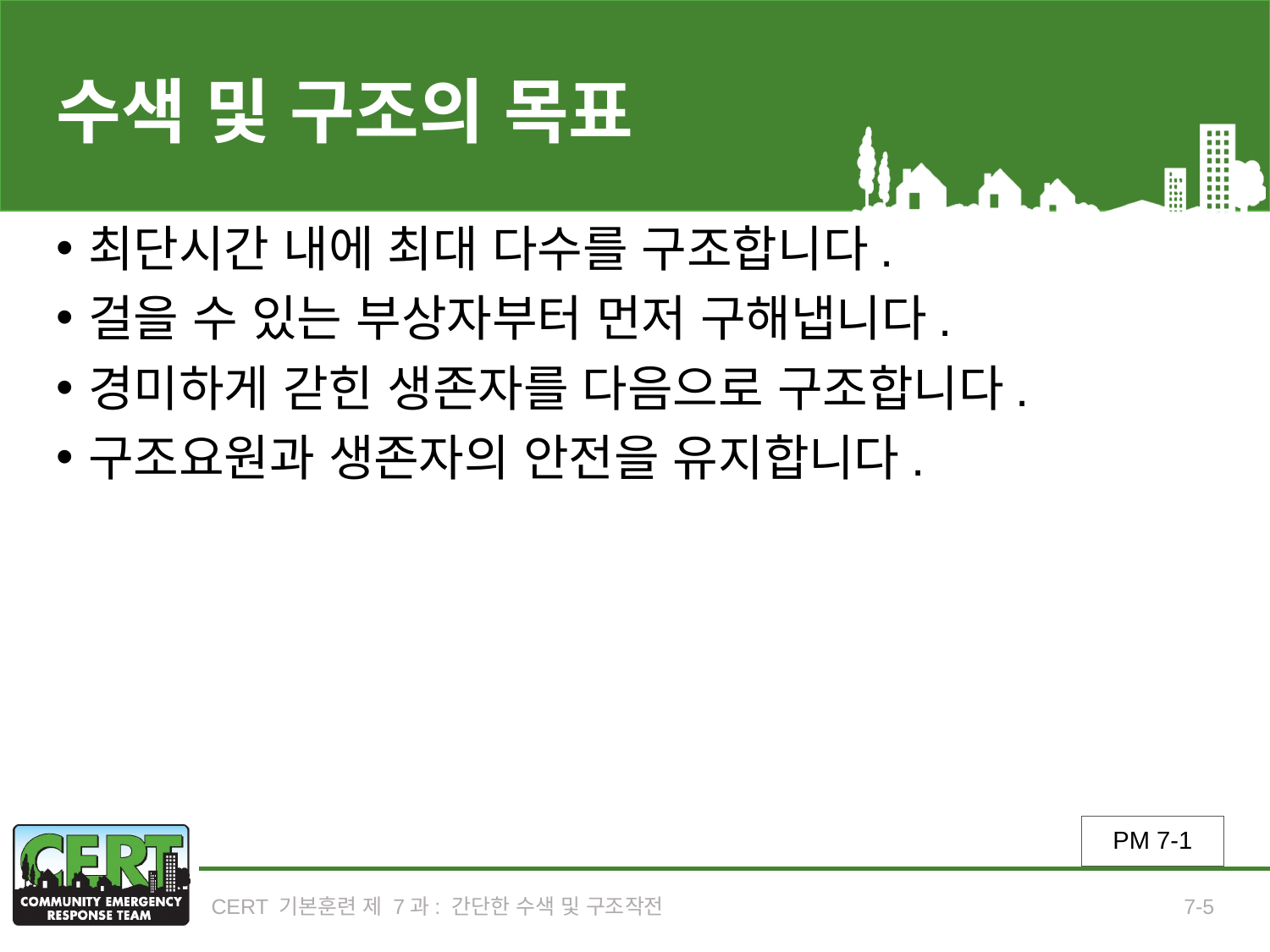

# 수색 및 구조의 목표
최단시간 내에 최대 다수를 구조합니다.
걸을 수 있는 부상자부터 먼저 구해냅니다.
경미하게 갇힌 생존자를 다음으로 구조합니다.
구조요원과 생존자의 안전을 유지합니다.
PM 7-1
CERT 기본훈련 제 7과: 간단한 수색 및 구조작전
7-5